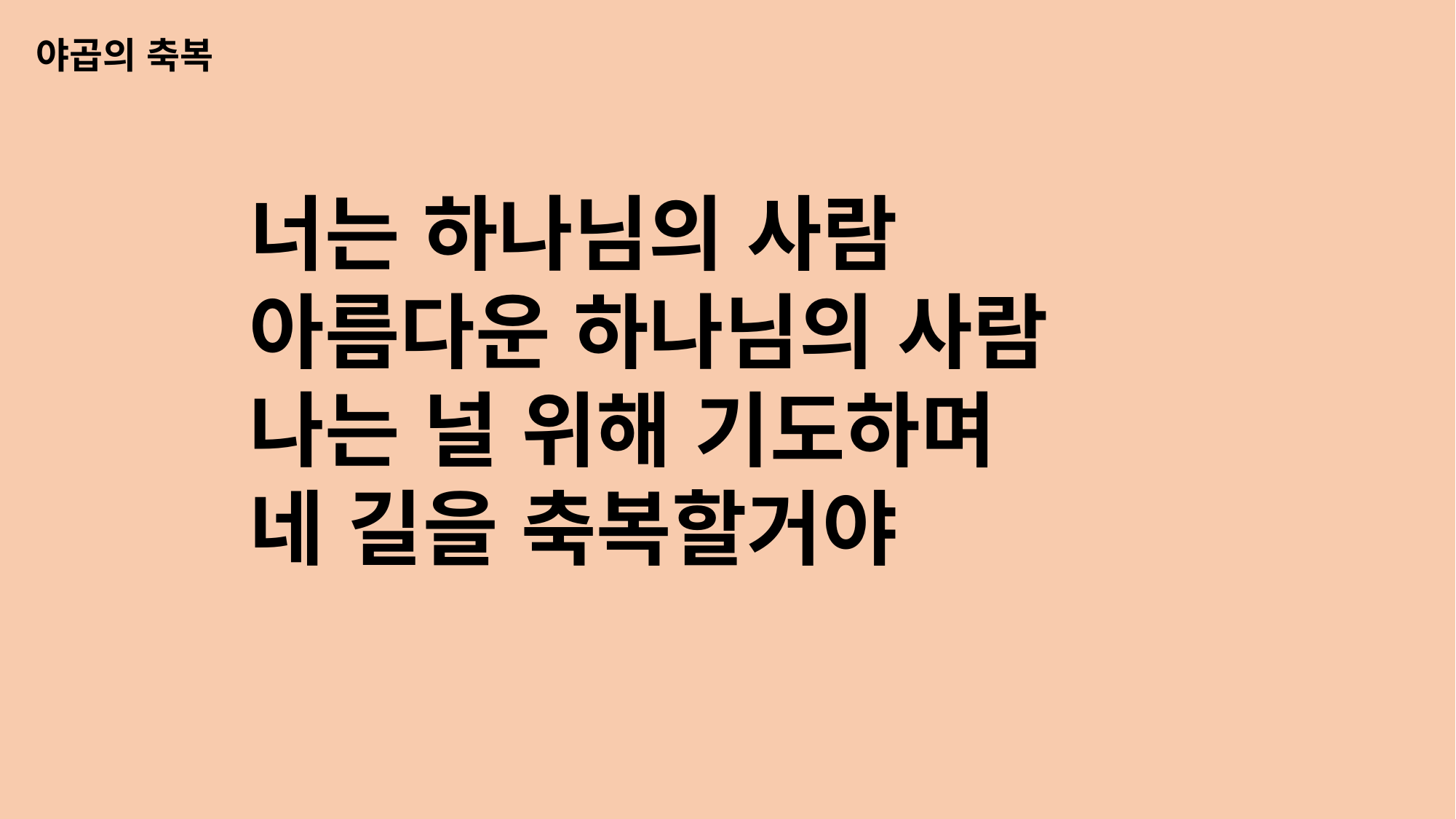

야곱의 축복
너는 하나님의 사람
아름다운 하나님의 사람
나는 널 위해 기도하며
네 길을 축복할거야